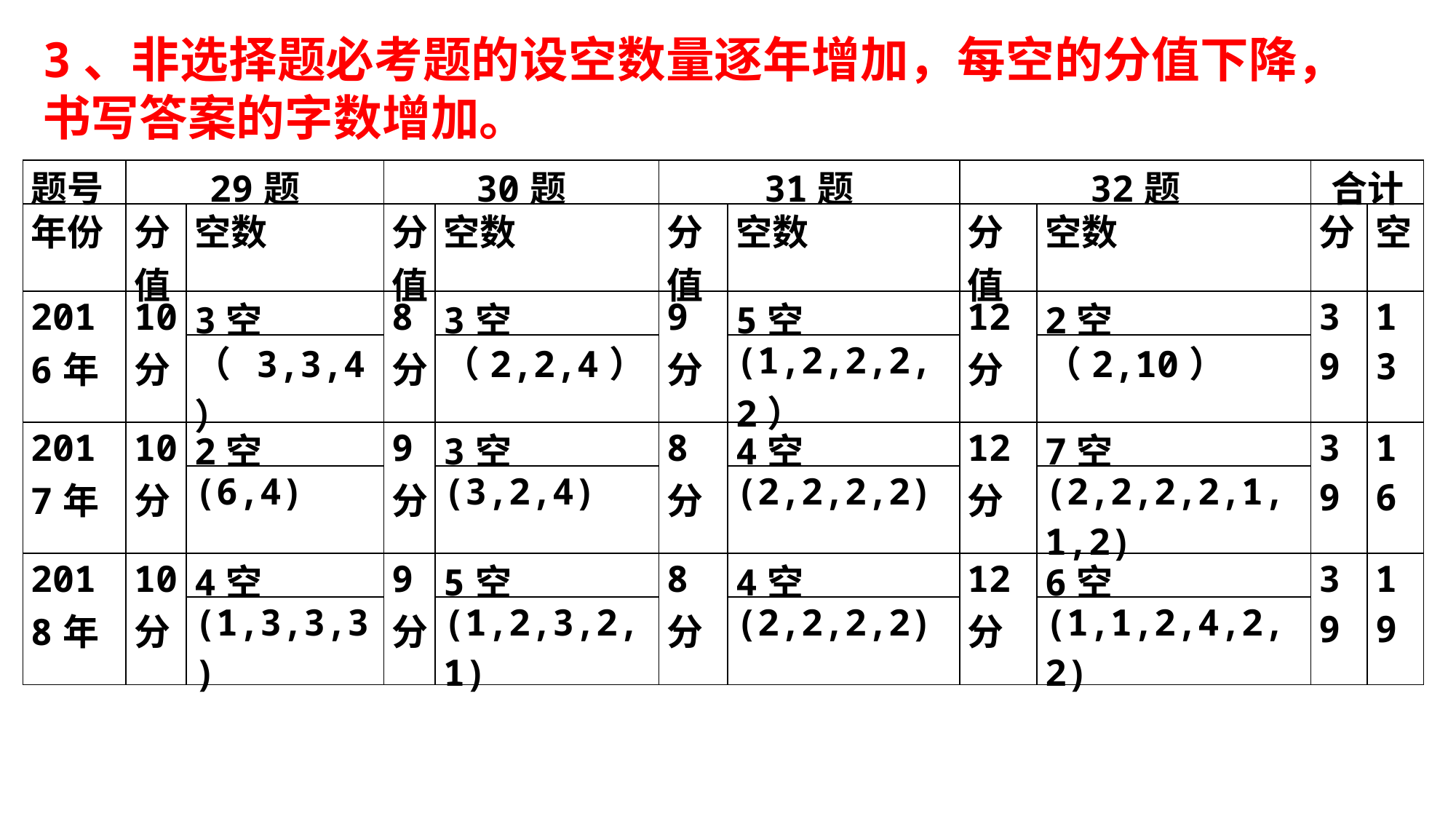

3、非选择题必考题的设空数量逐年增加，每空的分值下降，书写答案的字数增加。
| 题号 | 29题 |  | 30题 |  | 31题 |  | 32题 |  | 合计 |  |
| --- | --- | --- | --- | --- | --- | --- | --- | --- | --- | --- |
| 年份 | 分值 | 空数 | 分值 | 空数 | 分值 | 空数 | 分值 | 空数 | 分 | 空 |
| 2016年 | 10分 | 3空 | 8分 | 3空 | 9分 | 5空 | 12分 | 2空 | 39 | 13 |
|  |  | （3,3,4） |  | （2,2,4） |  | (1,2,2,2,2） |  | （2,10） |  |  |
| 2017年 | 10分 | 2空 | 9分 | 3空 | 8分 | 4空 | 12分 | 7空 | 39 | 16 |
|  |  | (6,4) |  | (3,2,4) |  | (2,2,2,2) |  | (2,2,2,2,1,1,2) |  |  |
| 2018年 | 10分 | 4空 | 9分 | 5空 | 8分 | 4空 | 12分 | 6空 | 39 | 19 |
|  |  | (1,3,3,3) |  | (1,2,3,2,1) |  | (2,2,2,2) |  | (1,1,2,4,2,2) |  |  |